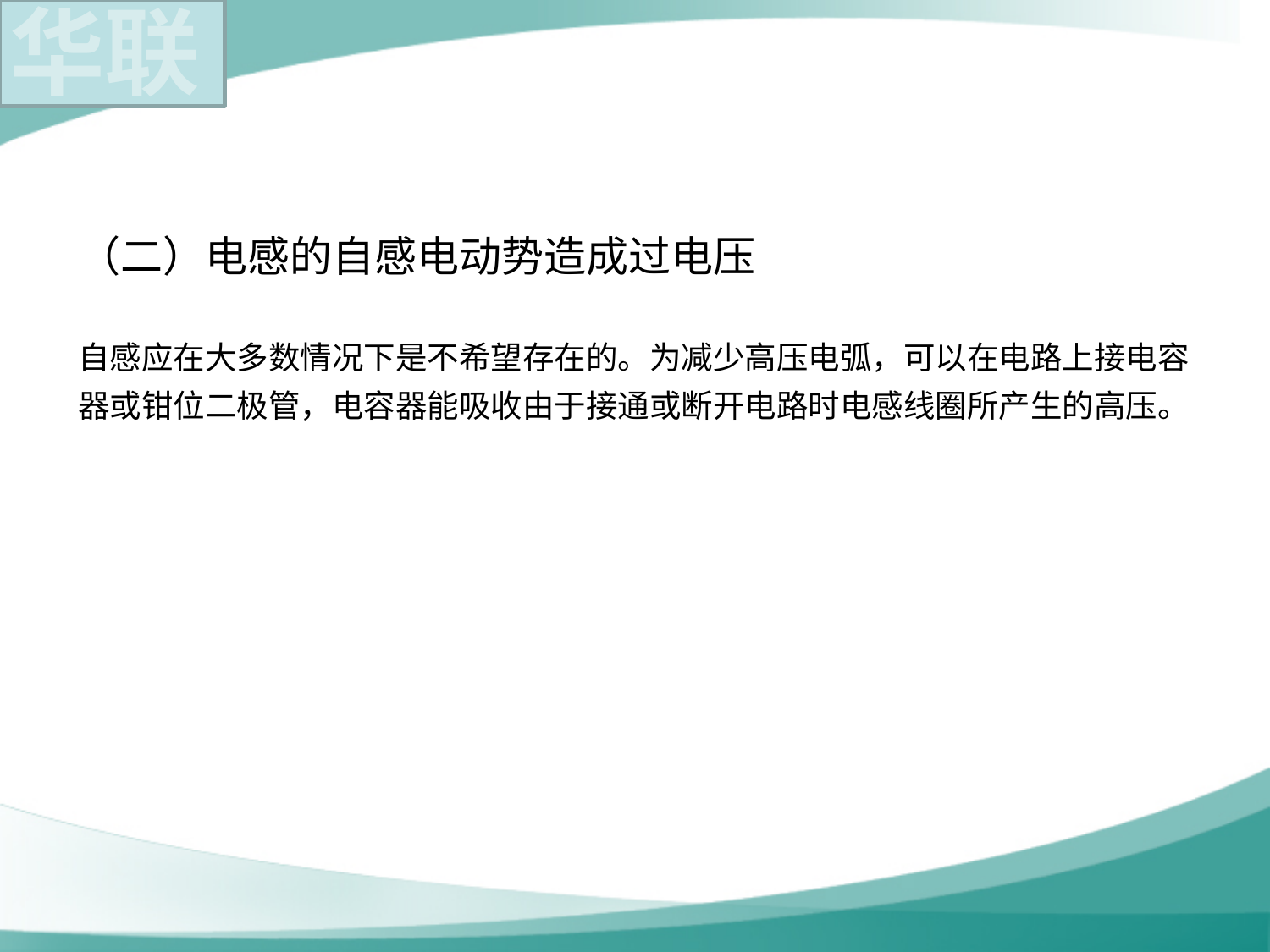

（二）电感的自感电动势造成过电压

自感应在大多数情况下是不希望存在的。为减少高压电弧，可以在电路上接电容器或钳位二极管，电容器能吸收由于接通或断开电路时电感线圈所产生的高压。